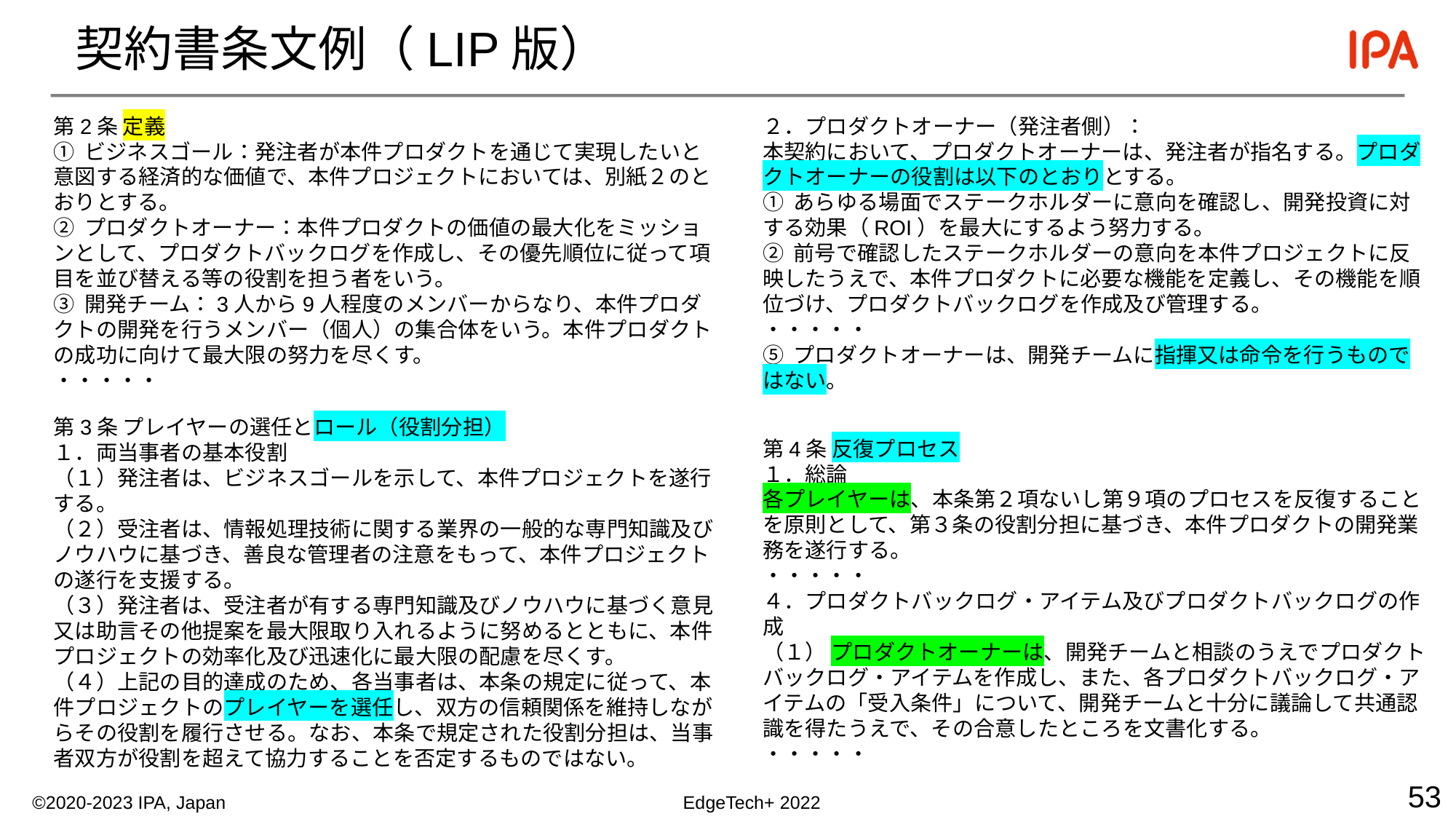

# 契約書条文例（LIP版）
第2条 定義
① ビジネスゴール：発注者が本件プロダクトを通じて実現したいと意図する経済的な価値で、本件プロジェクトにおいては、別紙２のとおりとする。
② プロダクトオーナー：本件プロダクトの価値の最大化をミッションとして、プロダクトバックログを作成し、その優先順位に従って項目を並び替える等の役割を担う者をいう。
③ 開発チーム：3人から9人程度のメンバーからなり、本件プロダクトの開発を行うメンバー（個人）の集合体をいう。本件プロダクトの成功に向けて最大限の努力を尽くす。
・・・・・
２．プロダクトオーナー（発注者側）：
本契約において、プロダクトオーナーは、発注者が指名する。プロダクトオーナーの役割は以下のとおりとする。
① あらゆる場面でステークホルダーに意向を確認し、開発投資に対する効果（ROI）を最大にするよう努力する。
② 前号で確認したステークホルダーの意向を本件プロジェクトに反映したうえで、本件プロダクトに必要な機能を定義し、その機能を順位づけ、プロダクトバックログを作成及び管理する。
・・・・・
⑤ プロダクトオーナーは、開発チームに指揮又は命令を行うものではない。
第3条 プレイヤーの選任とロール（役割分担）
１．両当事者の基本役割
（１）発注者は、ビジネスゴールを示して、本件プロジェクトを遂行する。
（２）受注者は、情報処理技術に関する業界の一般的な専門知識及びノウハウに基づき、善良な管理者の注意をもって、本件プロジェクトの遂行を支援する。
（３）発注者は、受注者が有する専門知識及びノウハウに基づく意見又は助言その他提案を最大限取り入れるように努めるとともに、本件プロジェクトの効率化及び迅速化に最大限の配慮を尽くす。
（４）上記の目的達成のため、各当事者は、本条の規定に従って、本件プロジェクトのプレイヤーを選任し、双方の信頼関係を維持しながらその役割を履行させる。なお、本条で規定された役割分担は、当事者双方が役割を超えて協力することを否定するものではない。
第4条 反復プロセス
１．総論
各プレイヤーは、本条第２項ないし第９項のプロセスを反復することを原則として、第３条の役割分担に基づき、本件プロダクトの開発業務を遂行する。
・・・・・
４．プロダクトバックログ・アイテム及びプロダクトバックログの作成
（１） プロダクトオーナーは、開発チームと相談のうえでプロダクトバックログ・アイテムを作成し、また、各プロダクトバックログ・アイテムの「受入条件」について、開発チームと十分に議論して共通認識を得たうえで、その合意したところを文書化する。
・・・・・
©2020-2023 IPA, Japan
EdgeTech+ 2022